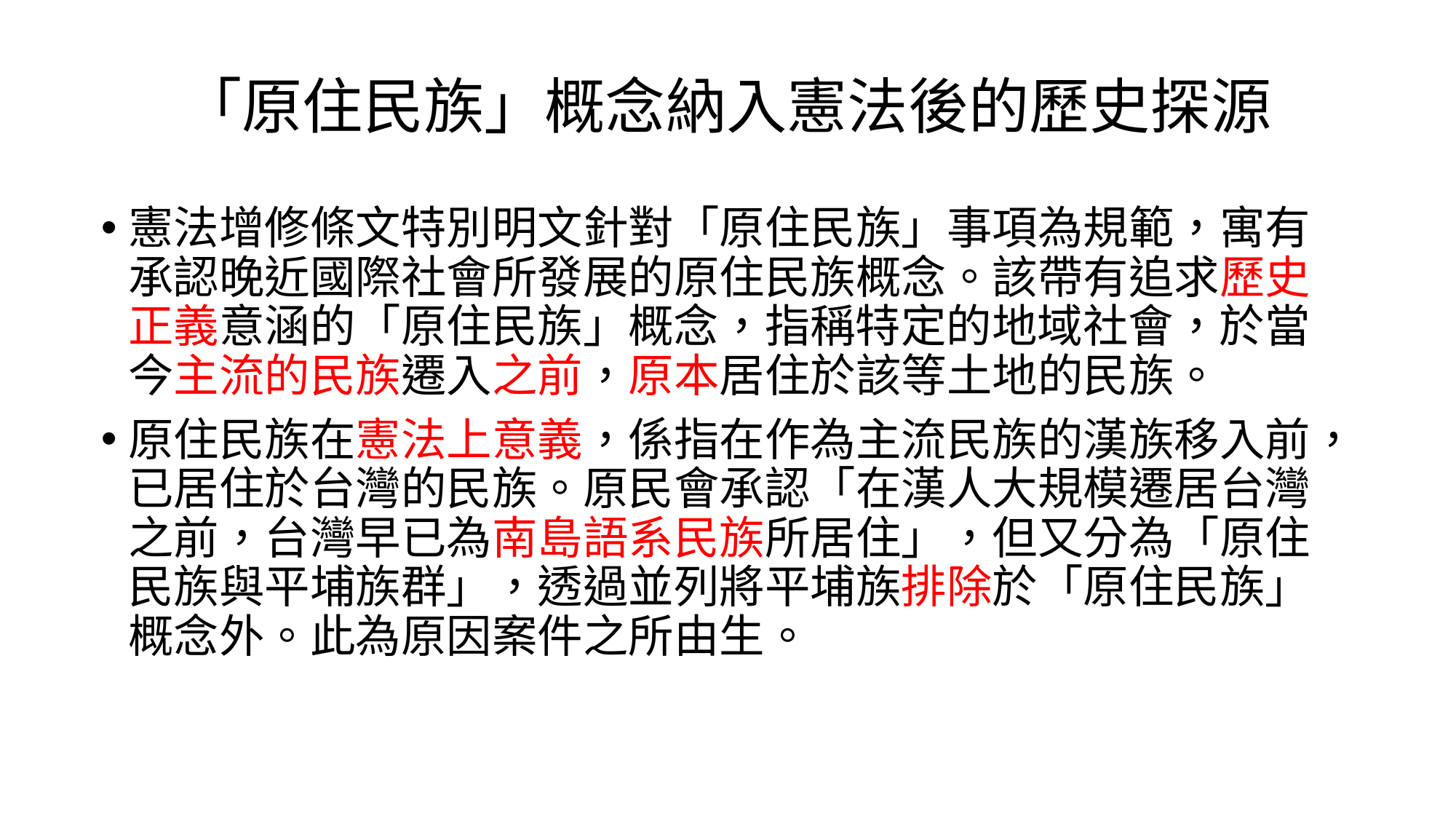

# 「原住民族」概念納入憲法後的歷史探源
憲法增修條文特別明文針對「原住民族」事項為規範，寓有承認晚近國際社會所發展的原住民族概念。該帶有追求歷史正義意涵的「原住民族」概念，指稱特定的地域社會，於當今主流的民族遷入之前，原本居住於該等土地的民族。
原住民族在憲法上意義，係指在作為主流民族的漢族移入前，已居住於台灣的民族。原民會承認「在漢人大規模遷居台灣之前，台灣早已為南島語系民族所居住」，但又分為「原住民族與平埔族群」，透過並列將平埔族排除於「原住民族」概念外。此為原因案件之所由生。